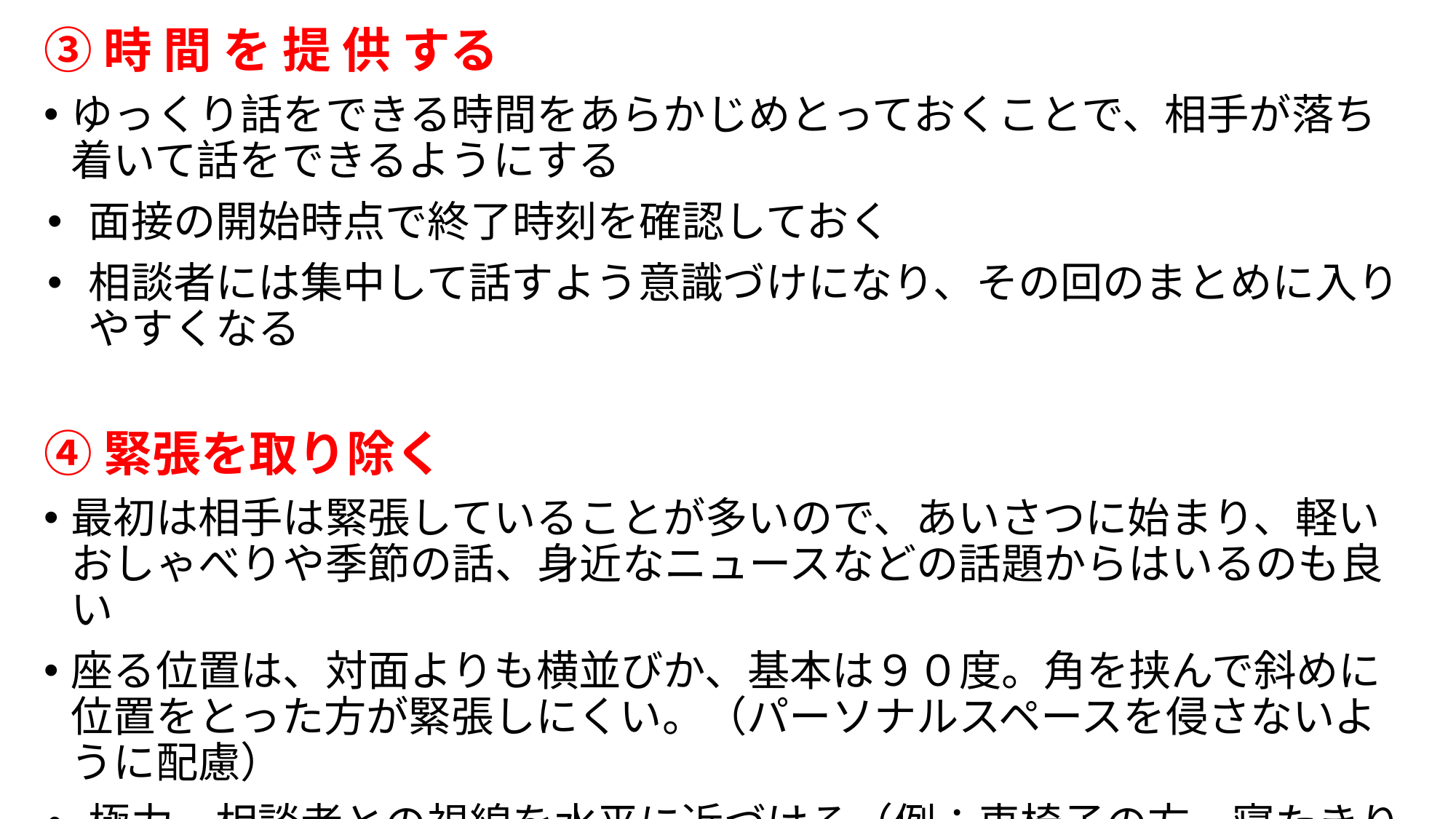

③時 間 を 提 供 する
ゆっくり話をできる時間をあらかじめとっておくことで、相手が落ち着いて話をできるようにする
面接の開始時点で終了時刻を確認しておく
相談者には集中して話すよう意識づけになり、その回のまとめに入りやすくなる

④緊張を取り除く
最初は相手は緊張していることが多いので、あいさつに始まり、軽いおしゃべりや季節の話、身近なニュースなどの話題からはいるのも良い
座る位置は、対面よりも横並びか、基本は９０度。角を挟んで斜めに位置をとった方が緊張しにくい。（パーソナルスペースを侵さないように配慮）
極力、相談者との視線を水平に近づける（例：車椅子の方、寝たきりの方）